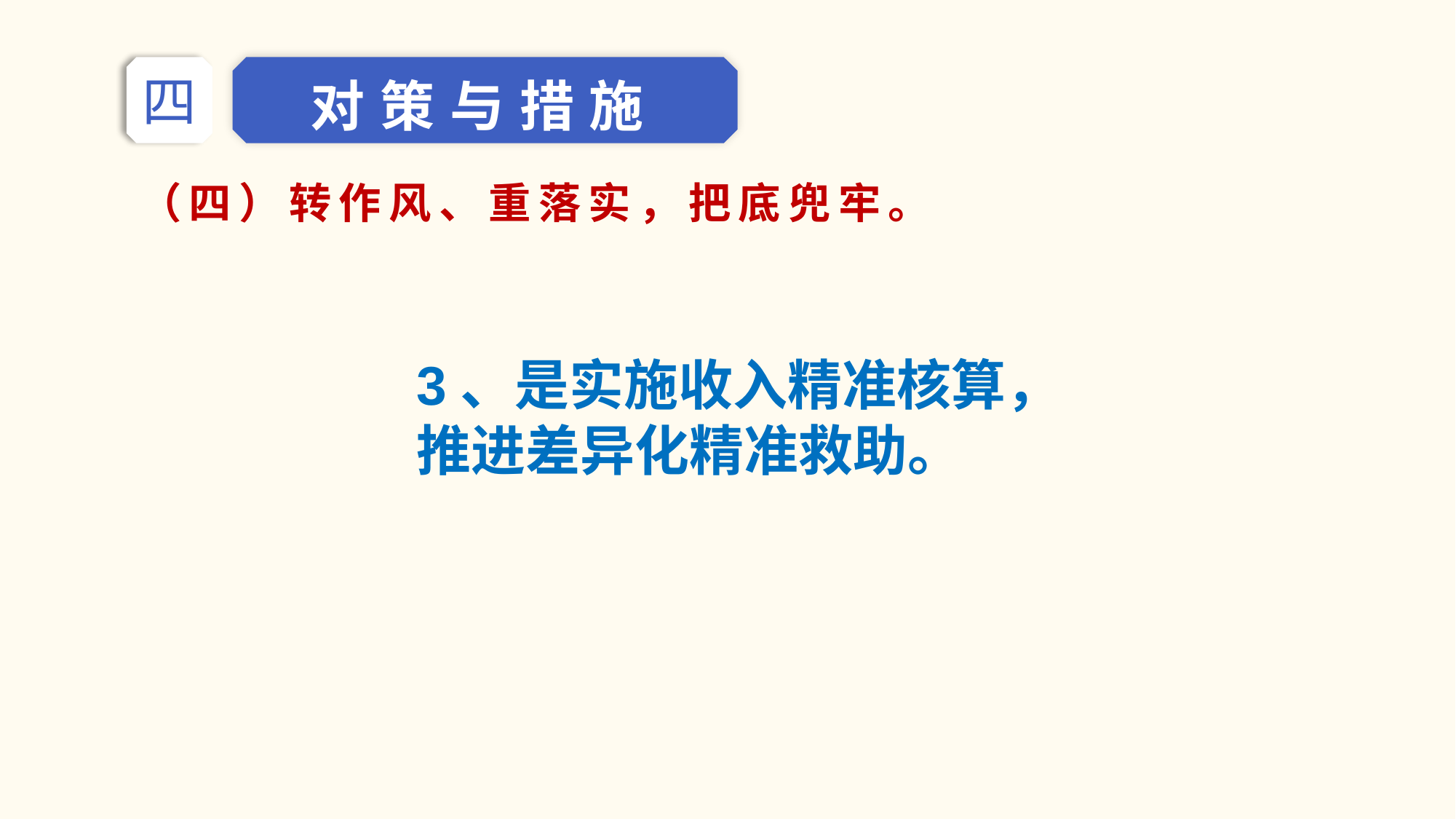

对策与措施

四
（四）转作风、重落实，把底兜牢。
3、是实施收入精准核算，
推进差异化精准救助。